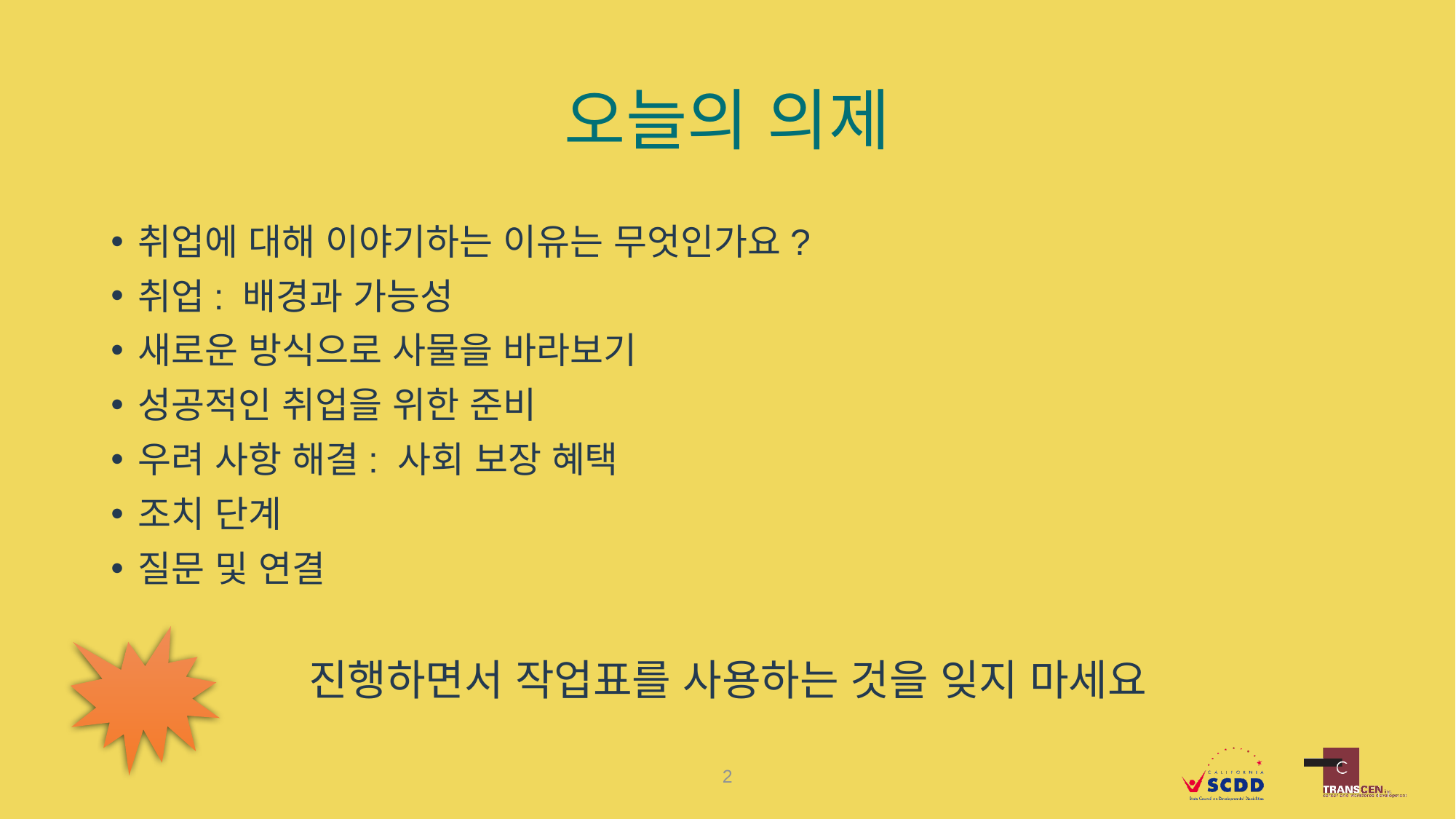

# 오늘의 의제
취업에 대해 이야기하는 이유는 무엇인가요?
취업: 배경과 가능성
새로운 방식으로 사물을 바라보기
성공적인 취업을 위한 준비
우려 사항 해결: 사회 보장 혜택
조치 단계
질문 및 연결

진행하면서 작업표를 사용하는 것을 잊지 마세요

2